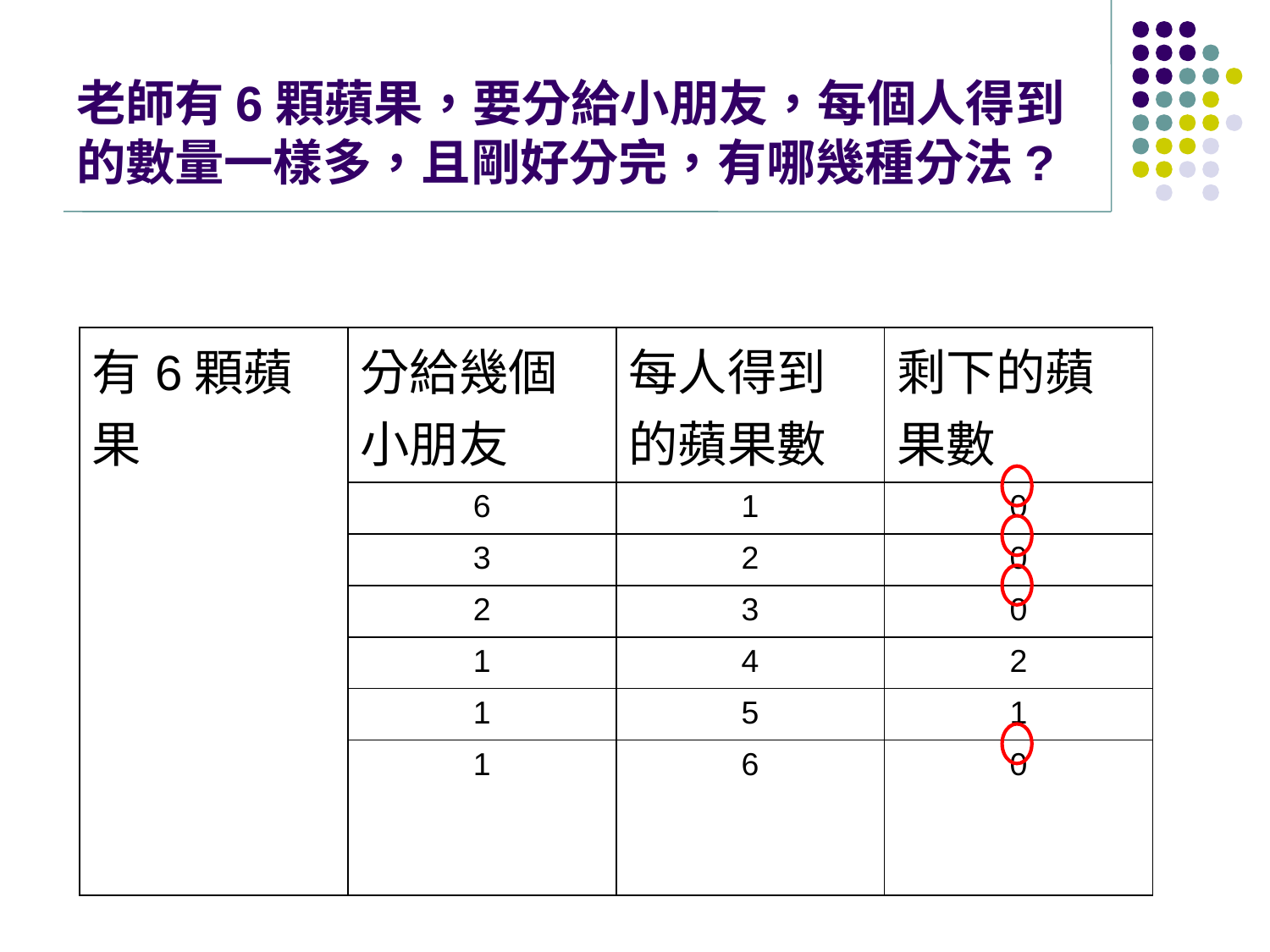

# 老師有6顆蘋果，要分給小朋友，每個人得到的數量一樣多，且剛好分完，有哪幾種分法?
| 有6顆蘋果 | 分給幾個小朋友 | 每人得到的蘋果數 | 剩下的蘋果數 |
| --- | --- | --- | --- |
|  | 6 | 1 | 0 |
|  | 3 | 2 | 0 |
|  | 2 | 3 | 0 |
|  | 1 | 4 | 2 |
|  | 1 | 5 | 1 |
|  | 1 | 6 | 0 |